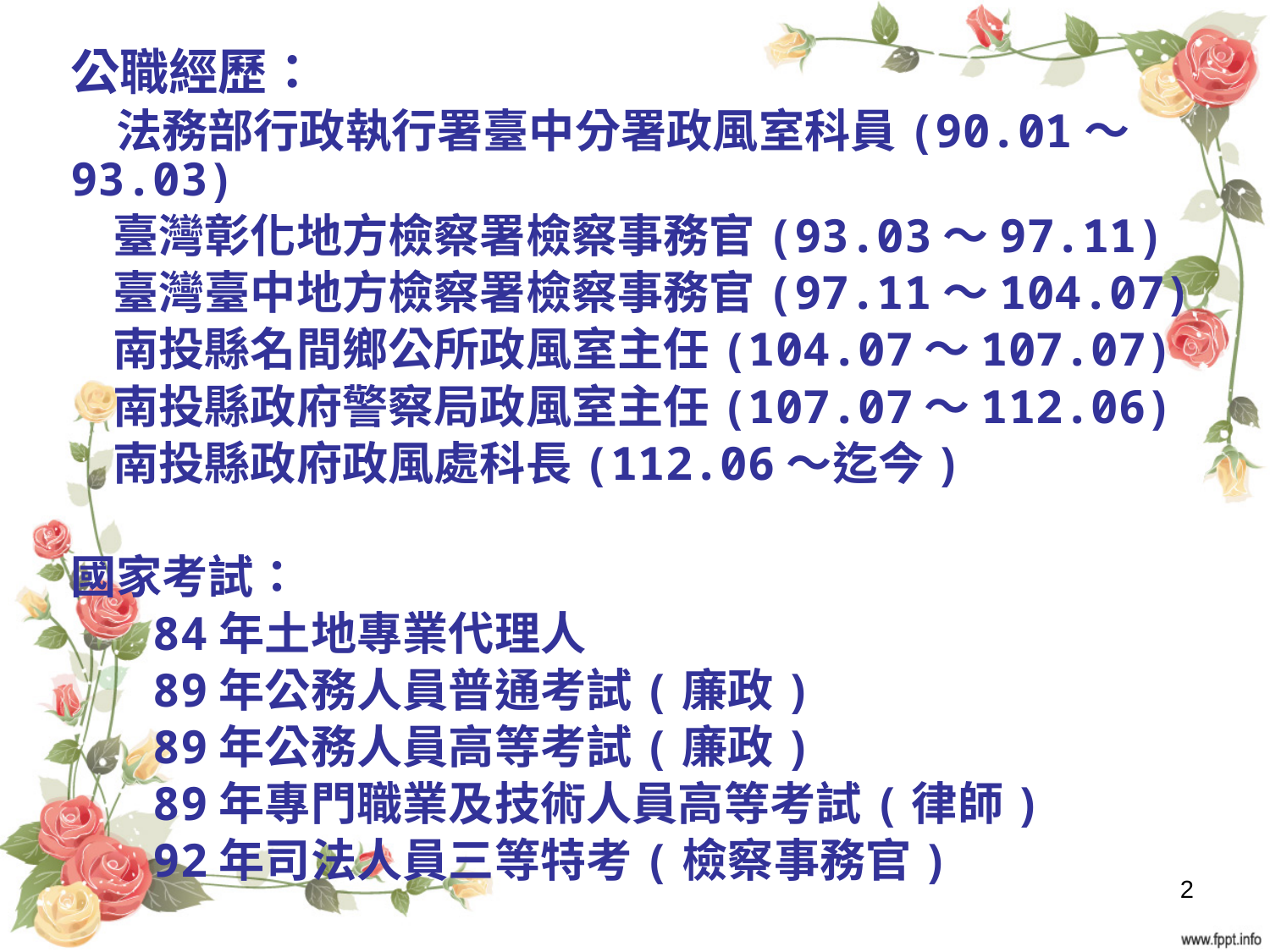

公職經歷：
   法務部行政執行署臺中分署政風室科員(90.01～93.03)
   臺灣彰化地方檢察署檢察事務官(93.03～97.11)
   臺灣臺中地方檢察署檢察事務官(97.11～104.07)
   南投縣名間鄉公所政風室主任(104.07～107.07)
   南投縣政府警察局政風室主任(107.07～112.06)
   南投縣政府政風處科長(112.06～迄今)

國家考試：
   84年土地專業代理人
   89年公務人員普通考試(廉政)
   89年公務人員高等考試(廉政)
   89年專門職業及技術人員高等考試(律師)
   92年司法人員三等特考(檢察事務官)

2